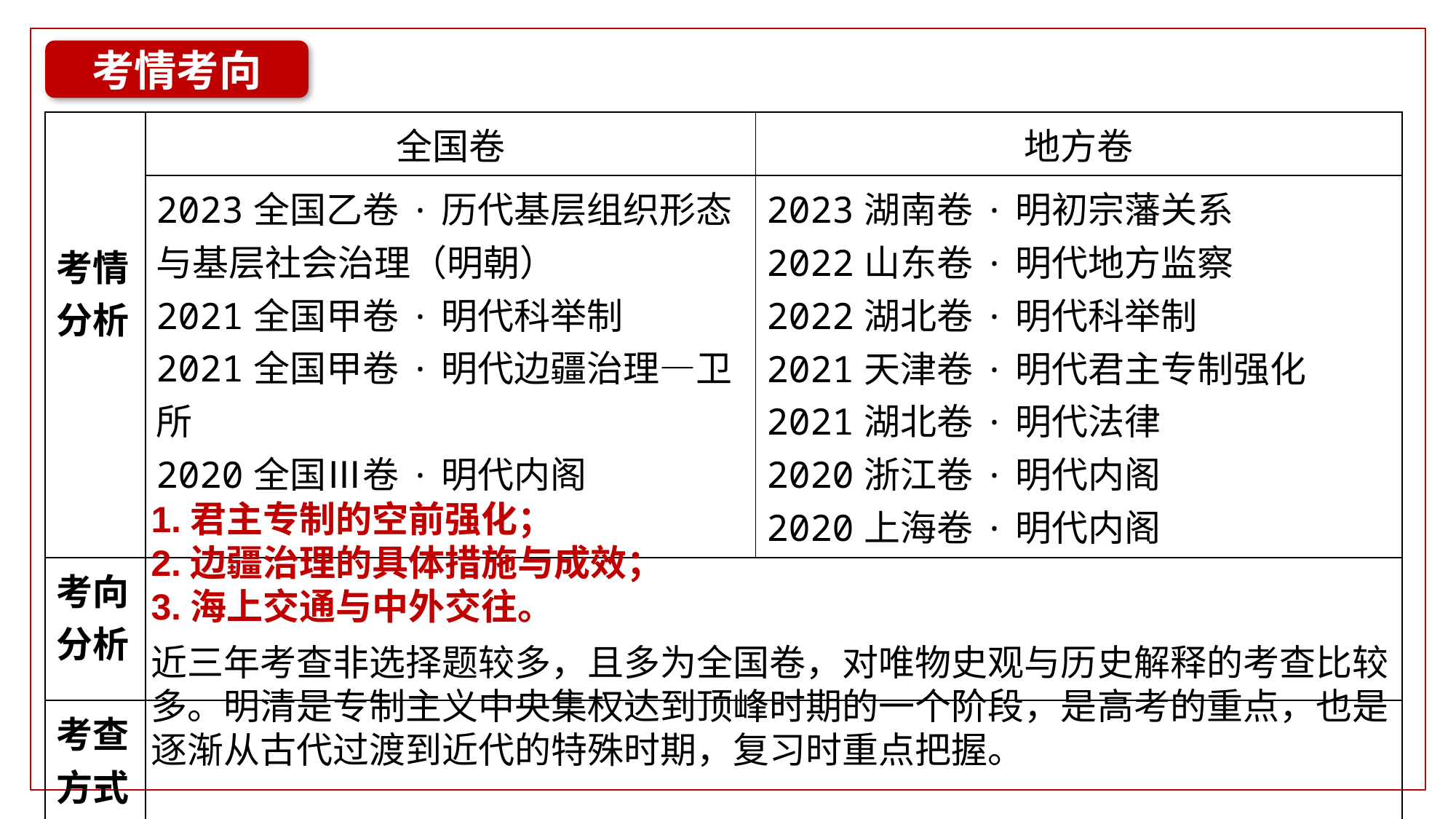

考情考向
| 考情分析 | 全国卷 | 地方卷 |
| --- | --- | --- |
|  | 2023全国乙卷·历代基层组织形态与基层社会治理（明朝） 2021全国甲卷·明代科举制 2021全国甲卷·明代边疆治理—卫所 2020全国Ⅲ卷·明代内阁 | 2023湖南卷·明初宗藩关系 2022山东卷·明代地方监察 2022湖北卷·明代科举制 2021天津卷·明代君主专制强化 2021湖北卷·明代法律 2020浙江卷·明代内阁 2020上海卷·明代内阁 |
| 考向 分析 |  |  |
| 考查方式 |  |  |
1.君主专制的空前强化；
2.边疆治理的具体措施与成效；
3.海上交通与中外交往。
近三年考查非选择题较多，且多为全国卷，对唯物史观与历史解释的考查比较多。明清是专制主义中央集权达到顶峰时期的一个阶段，是高考的重点，也是逐渐从古代过渡到近代的特殊时期，复习时重点把握。